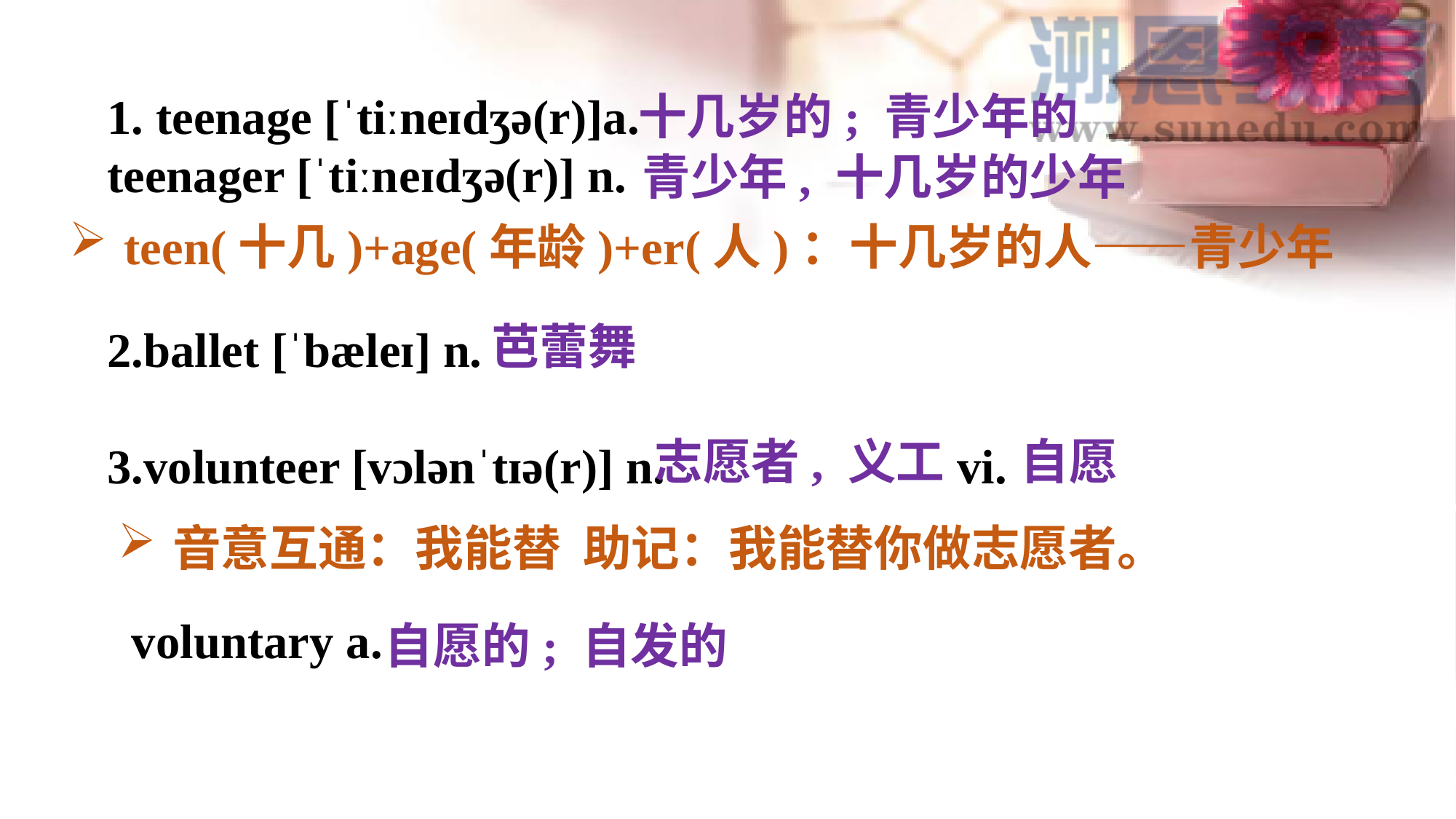

1. teenage [ˈtiːneɪdʒə(r)]a.
teenager [ˈtiːneɪdʒə(r)] n.

2.ballet [ˈbæleɪ] n.

3.volunteer [vɔlənˈtɪə(r)] n.                        vi.

  voluntary a.
十几岁的; 青少年的
青少年, 十几岁的少年
teen(十几)+age(年龄)+er(人)：十几岁的人——青少年
芭蕾舞
志愿者, 义工
自愿
音意互通：我能替  助记：我能替你做志愿者。
自愿的; 自发的